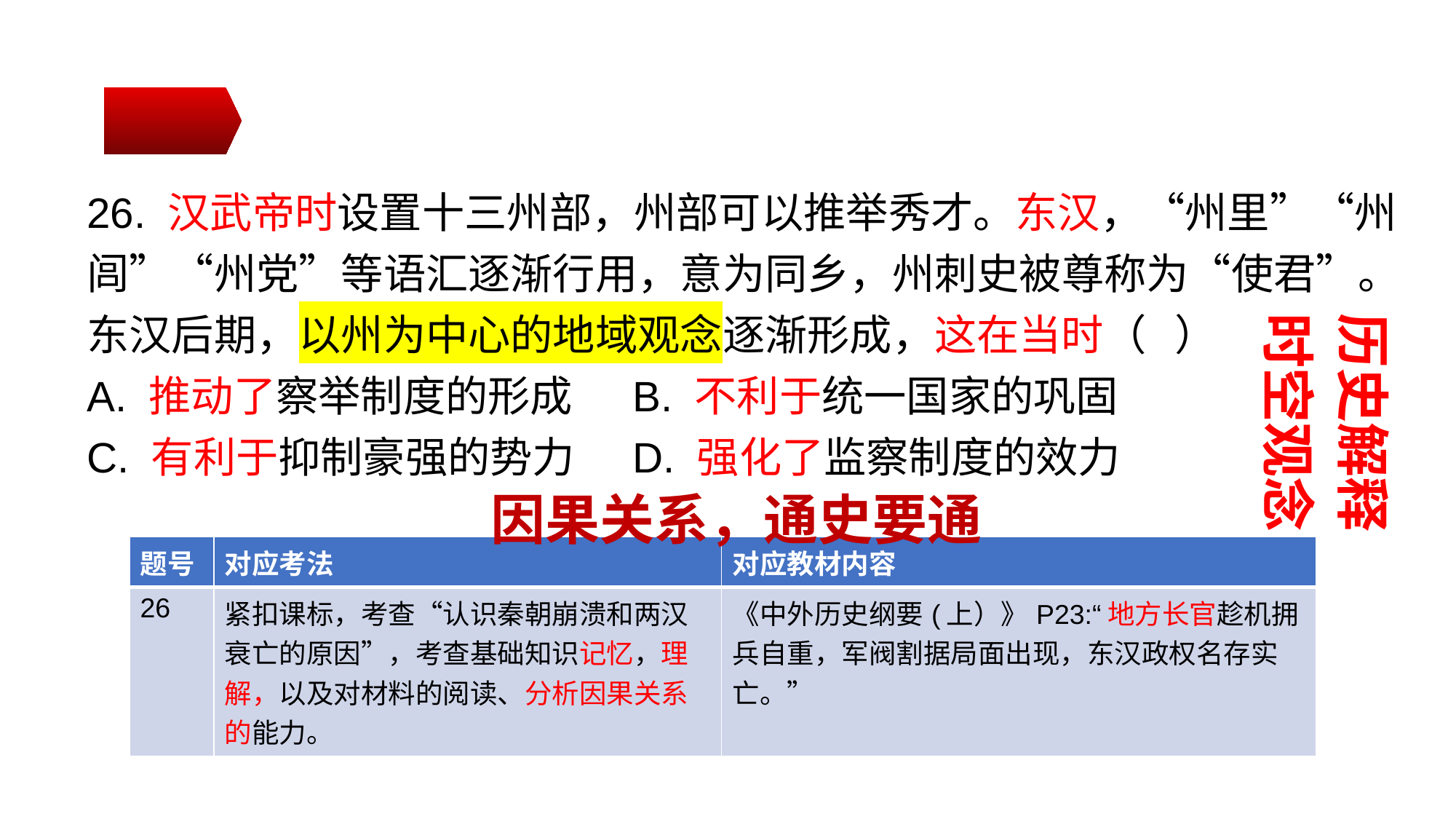

26. 汉武帝时设置十三州部，州部可以推举秀才。东汉，“州里”“州闾”“州党”等语汇逐渐行用，意为同乡，州刺史被尊称为“使君”。东汉后期，以州为中心的地域观念逐渐形成，这在当时（   ）
A. 推动了察举制度的形成	B. 不利于统一国家的巩固
C. 有利于抑制豪强的势力	D. 强化了监察制度的效力
时空观念
历史解释

因果关系，通史要通
| 题号 | 对应考法 | 对应教材内容 |
| --- | --- | --- |
| 26 | 紧扣课标，考查“认识秦朝崩溃和两汉衰亡的原因”，考查基础知识记忆，理解，以及对材料的阅读、分析因果关系的能力。 | 《中外历史纲要(上）》P23:“地方长官趁机拥兵自重，军阀割据局面出现，东汉政权名存实亡。” |